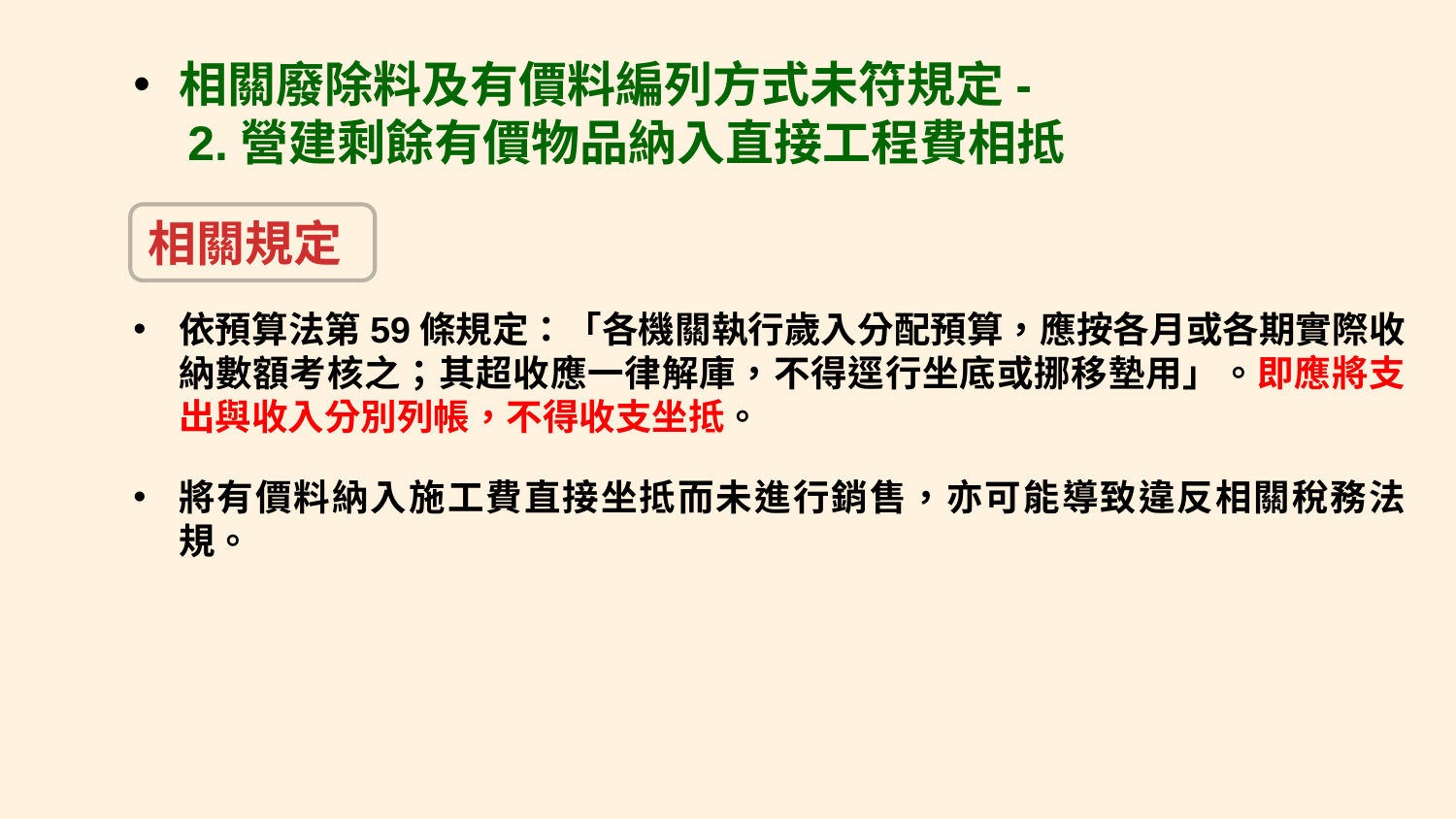

相關廢除料及有價料編列方式未符規定-
    2.營建剩餘有價物品納入直接工程費相抵
相關規定
依預算法第59條規定：「各機關執行歲入分配預算，應按各月或各期實際收納數額考核之；其超收應一律解庫，不得逕行坐底或挪移墊用」。即應將支出與收入分別列帳，不得收支坐抵。
將有價料納入施工費直接坐抵而未進行銷售，亦可能導致違反相關稅務法規。